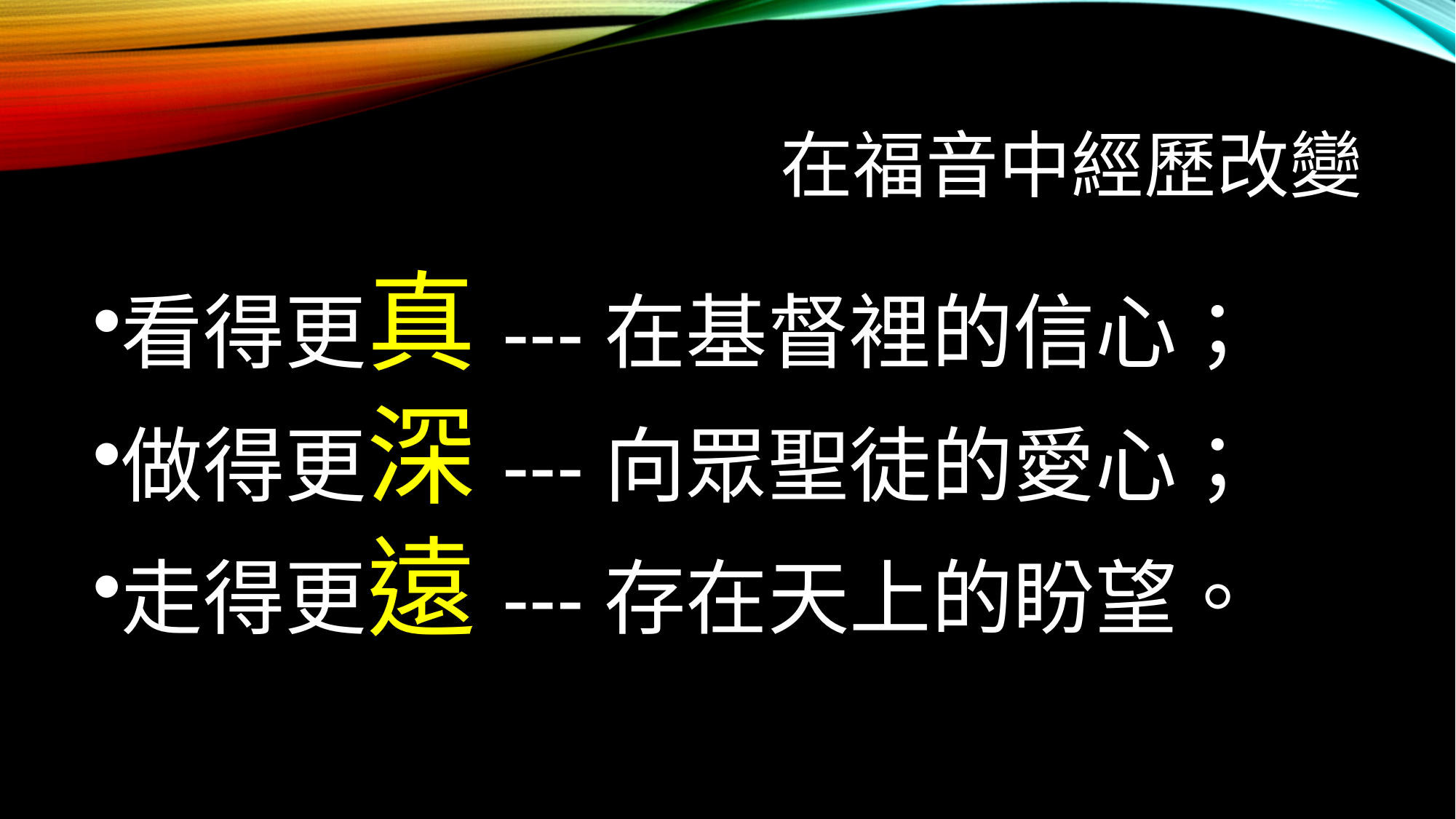

# 在福音中經歷改變
看得更真---在基督裡的信心；
做得更深---向眾聖徒的愛心；
走得更遠---存在天上的盼望。